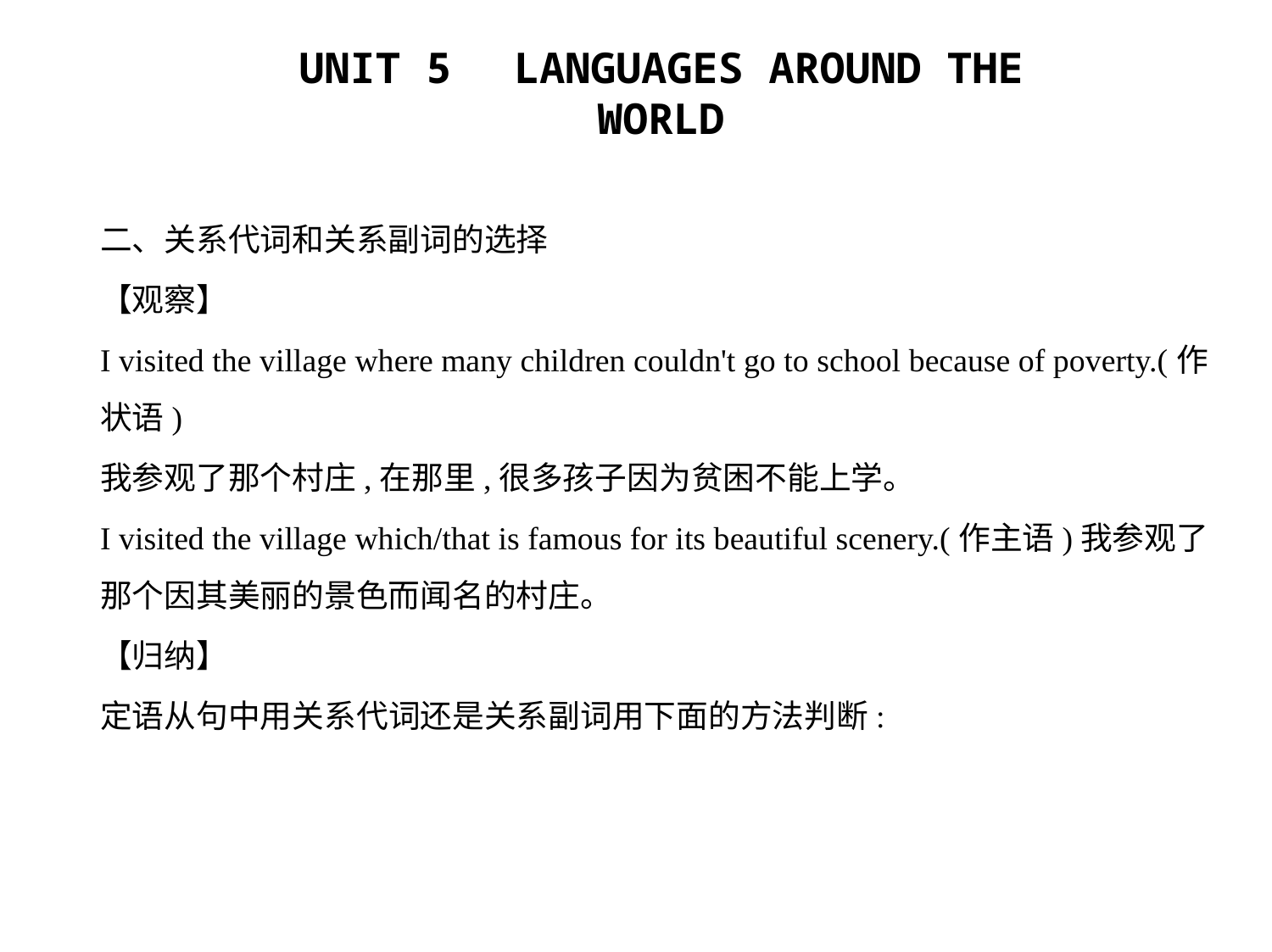

二、关系代词和关系副词的选择
【观察】
I visited the village where many children couldn't go to school because of poverty.(作
状语)
我参观了那个村庄,在那里,很多孩子因为贫困不能上学。
I visited the village which/that is famous for its beautiful scenery.(作主语)我参观了
那个因其美丽的景色而闻名的村庄。
【归纳】
定语从句中用关系代词还是关系副词用下面的方法判断: